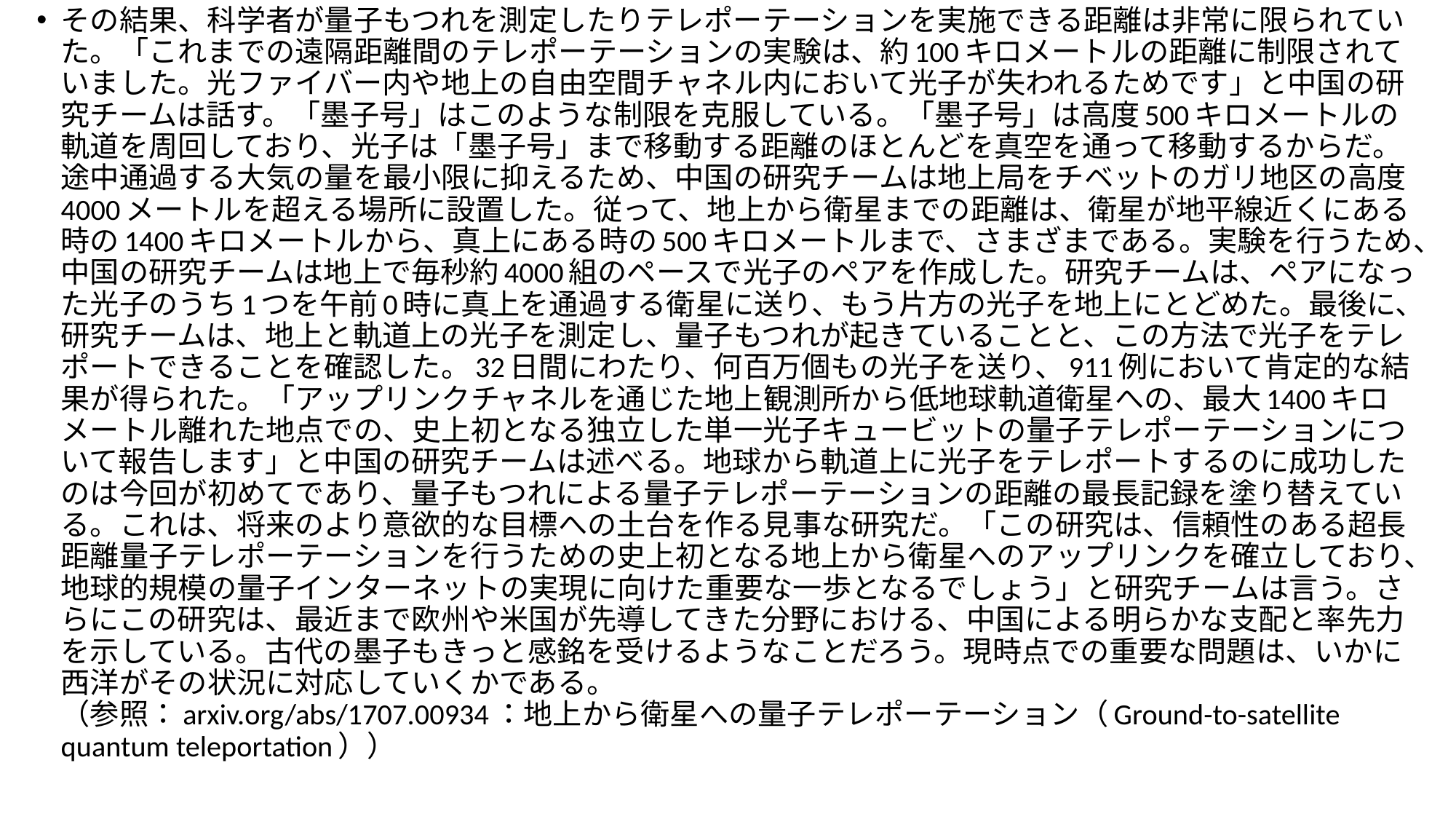

その結果、科学者が量子もつれを測定したりテレポーテーションを実施できる距離は非常に限られていた。「これまでの遠隔距離間のテレポーテーションの実験は、約100キロメートルの距離に制限されていました。光ファイバー内や地上の自由空間チャネル内において光子が失われるためです」と中国の研究チームは話す。「墨子号」はこのような制限を克服している。「墨子号」は高度500キロメートルの軌道を周回しており、光子は「墨子号」まで移動する距離のほとんどを真空を通って移動するからだ。途中通過する大気の量を最小限に抑えるため、中国の研究チームは地上局をチベットのガリ地区の高度4000メートルを超える場所に設置した。従って、地上から衛星までの距離は、衛星が地平線近くにある時の1400キロメートルから、真上にある時の500キロメートルまで、さまざまである。実験を行うため、中国の研究チームは地上で毎秒約4000組のペースで光子のペアを作成した。研究チームは、ペアになった光子のうち1つを午前0時に真上を通過する衛星に送り、もう片方の光子を地上にとどめた。最後に、研究チームは、地上と軌道上の光子を測定し、量子もつれが起きていることと、この方法で光子をテレポートできることを確認した。32日間にわたり、何百万個もの光子を送り、911例において肯定的な結果が得られた。「アップリンクチャネルを通じた地上観測所から低地球軌道衛星への、最大1400キロメートル離れた地点での、史上初となる独立した単一光子キュービットの量子テレポーテーションについて報告します」と中国の研究チームは述べる。地球から軌道上に光子をテレポートするのに成功したのは今回が初めてであり、量子もつれによる量子テレポーテーションの距離の最長記録を塗り替えている。これは、将来のより意欲的な目標への土台を作る見事な研究だ。「この研究は、信頼性のある超長距離量子テレポーテーションを行うための史上初となる地上から衛星へのアップリンクを確立しており、地球的規模の量子インターネットの実現に向けた重要な一歩となるでしょう」と研究チームは言う。さらにこの研究は、最近まで欧州や米国が先導してきた分野における、中国による明らかな支配と率先力を示している。古代の墨子もきっと感銘を受けるようなことだろう。現時点での重要な問題は、いかに西洋がその状況に対応していくかである。
（参照：arxiv.org/abs/1707.00934：地上から衛星への量子テレポーテーション（Ground-to-satellite quantum teleportation））